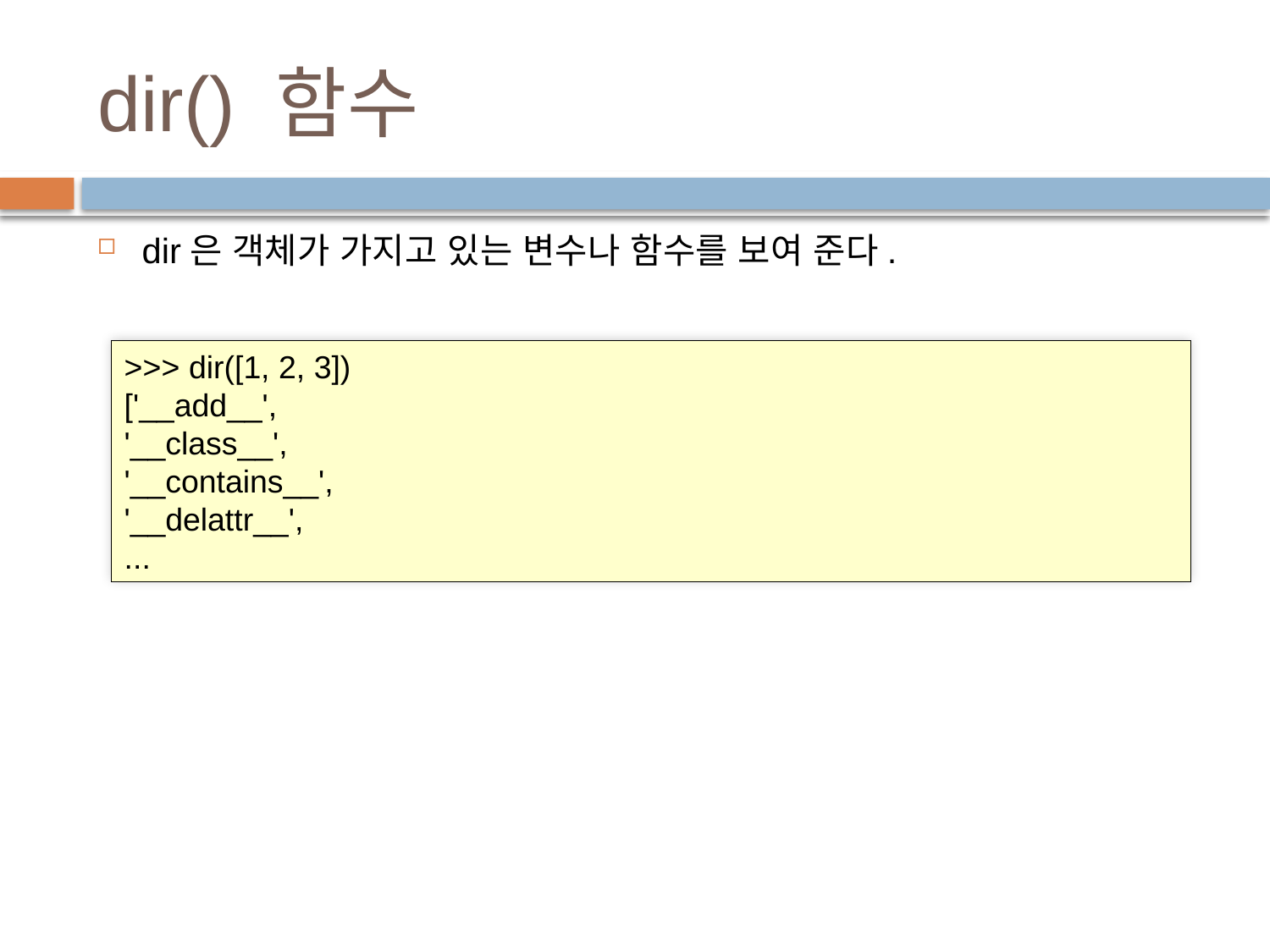

# dir() 함수
dir은 객체가 가지고 있는 변수나 함수를 보여 준다.
>>> dir([1, 2, 3])
['__add__',
'__class__',
'__contains__',
'__delattr__',
...